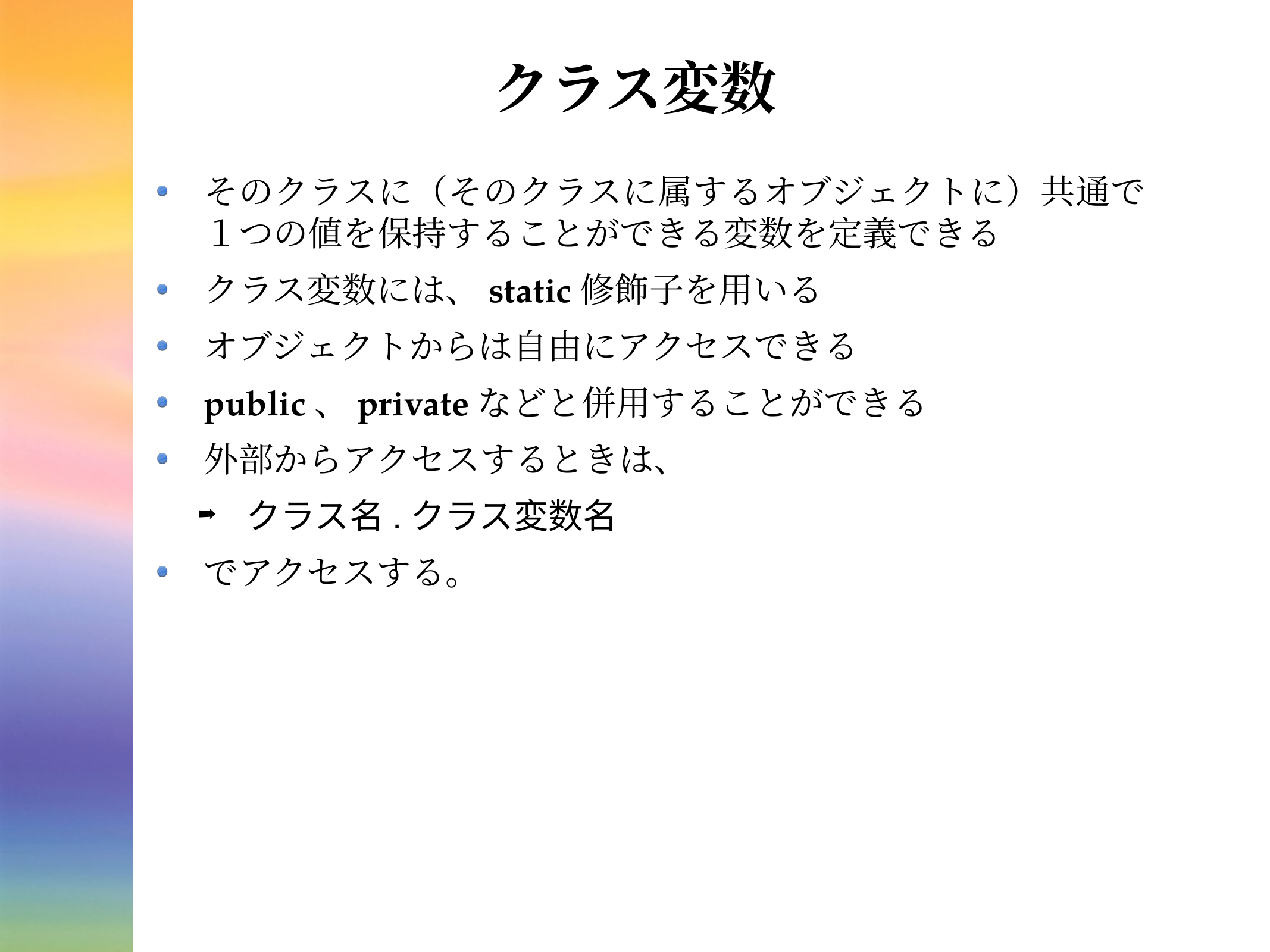

# クラス変数
そのクラスに（そのクラスに属するオブジェクトに）共通で１つの値を保持することができる変数を定義できる
クラス変数には、static修飾子を用いる
オブジェクトからは自由にアクセスできる
public、privateなどと併用することができる
外部からアクセスするときは、
クラス名.クラス変数名
でアクセスする。